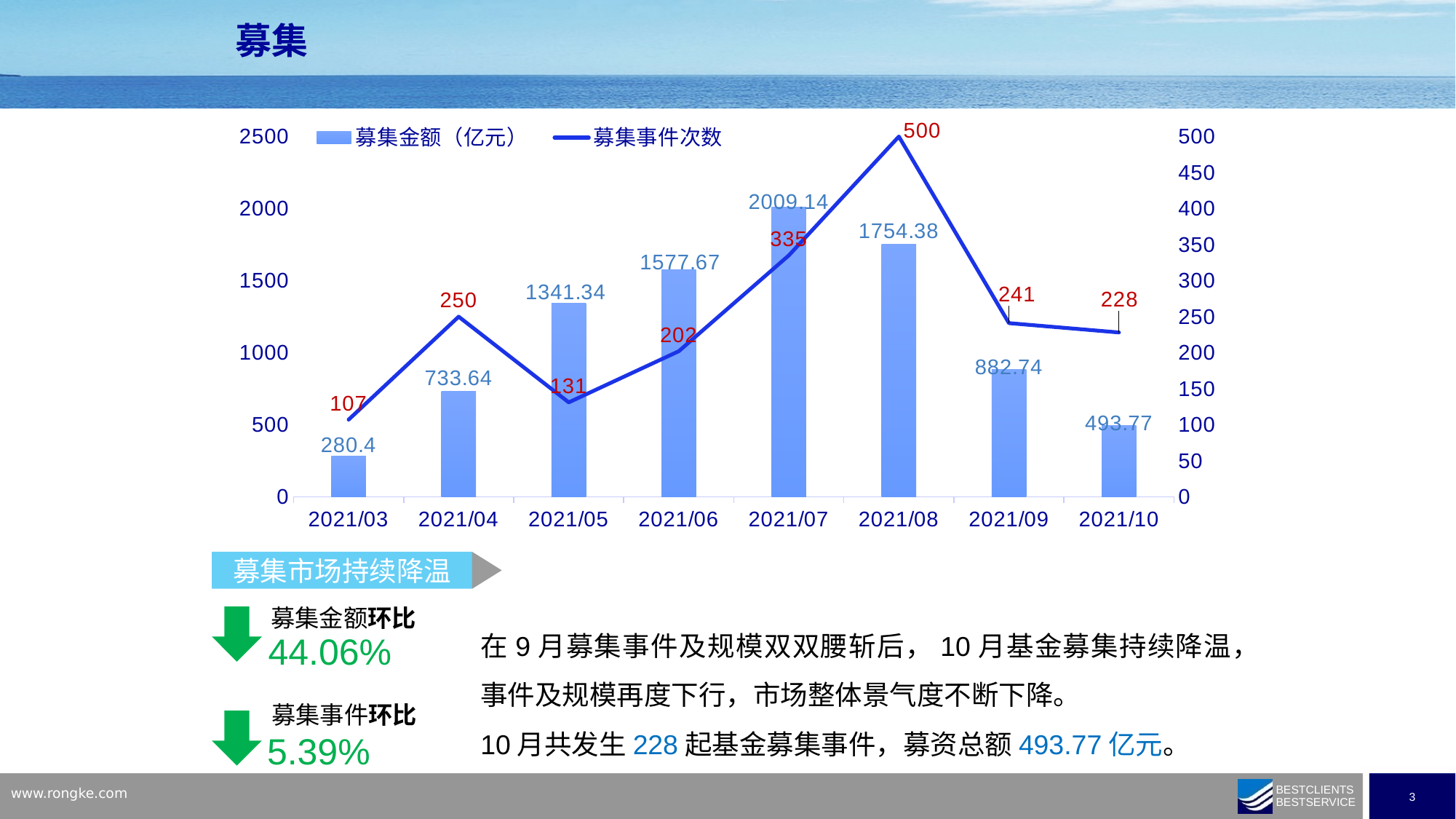

募集

### Chart

| Category | 募集金额（亿元） | 募集事件次数 |
|---|---|---|
| 44470 | 493.77 | 228.0 |
| 44440 | 882.74 | 241.0 |
| 44409 | 1754.38 | 500.0 |
| 44378 | 2009.14 | 335.0 |
| 44348 | 1577.67 | 202.0 |
| 44317 | 1341.34 | 131.0 |
| 44287 | 733.64 | 250.0 |
| 44256 | 280.4 | 107.0 |
募集市场持续降温

募集金额环比

在9月募集事件及规模双双腰斩后，10月基金募集持续降温，事件及规模再度下行，市场整体景气度不断下降。
10月共发生228起基金募集事件，募资总额493.77亿元。
44.06%
募集事件环比

5.39%